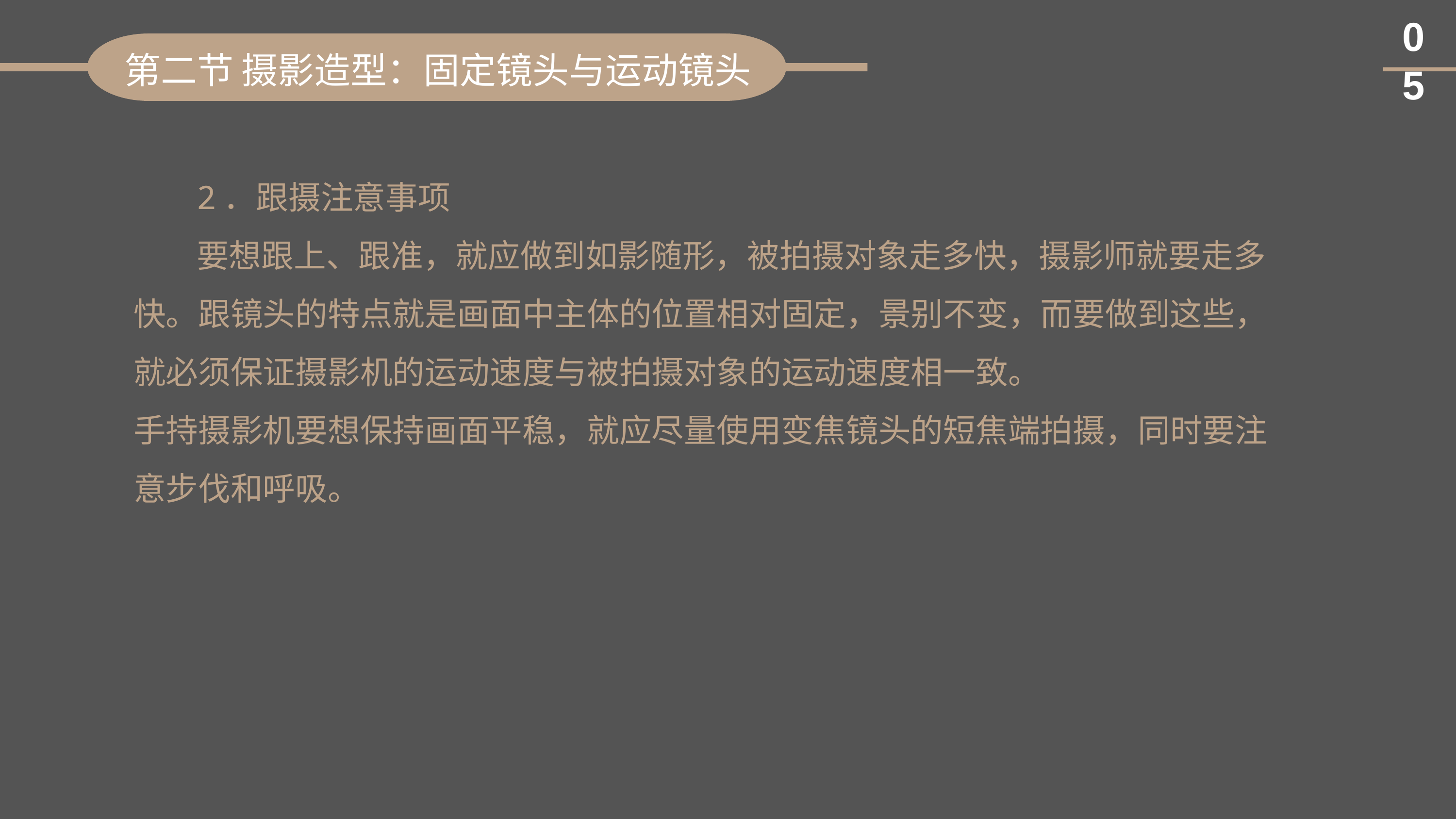

05

第二节 摄影造型：固定镜头与运动镜头

2．跟摄注意事项
要想跟上、跟准，就应做到如影随形，被拍摄对象走多快，摄影师就要走多快。跟镜头的特点就是画面中主体的位置相对固定，景别不变，而要做到这些，就必须保证摄影机的运动速度与被拍摄对象的运动速度相一致。
手持摄影机要想保持画面平稳，就应尽量使用变焦镜头的短焦端拍摄，同时要注意步伐和呼吸。